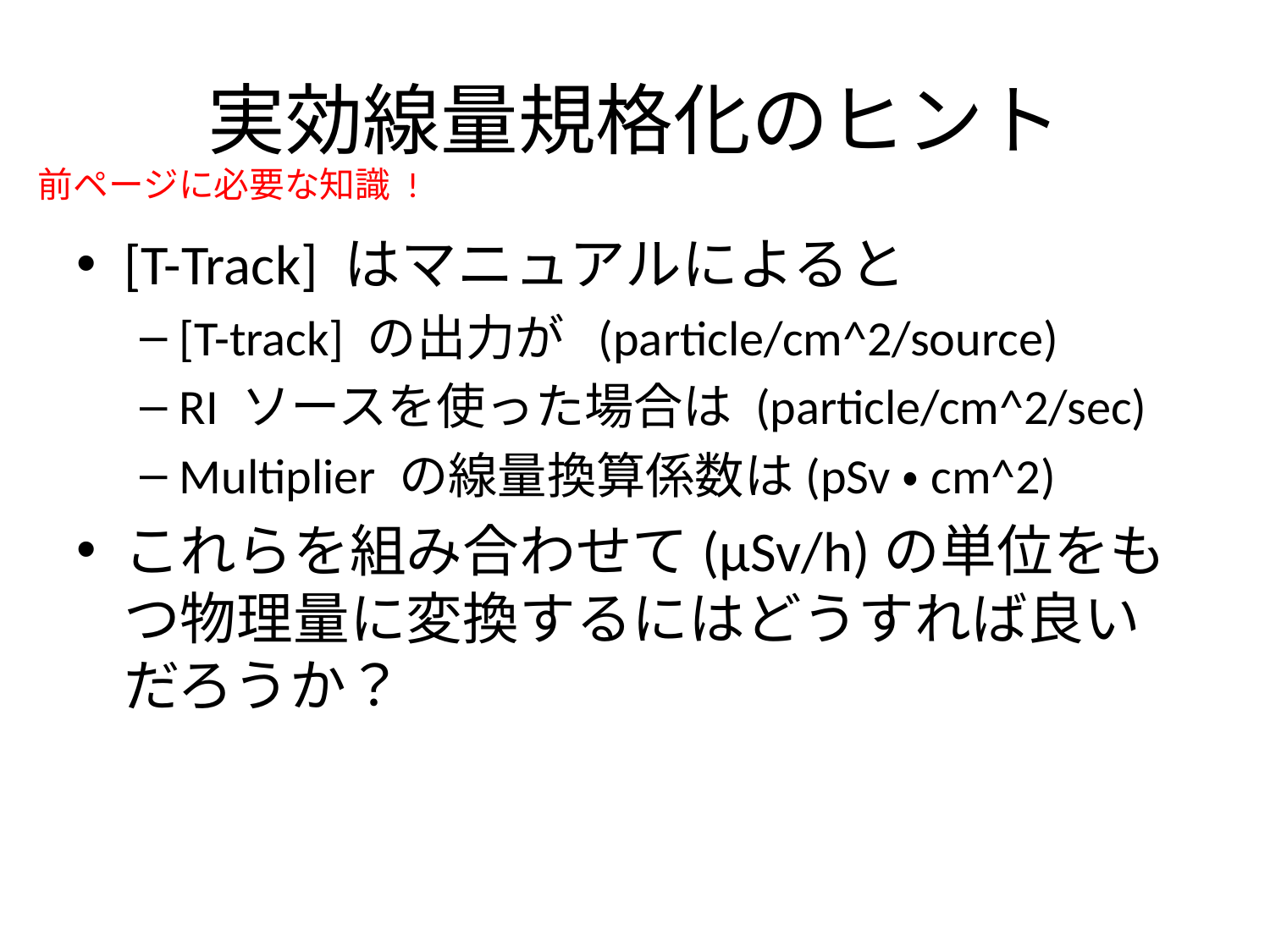

# 実効線量規格化のヒント
前ページに必要な知識 !
[T-Track] はマニュアルによると
[T-track] の出力が  (particle/cm^2/source)
RI ソースを使った場合は (particle/cm^2/sec)
Multiplier の線量換算係数は(pSv・cm^2)
これらを組み合わせて(μSv/h)の単位をもつ物理量に変換するにはどうすれば良いだろうか？